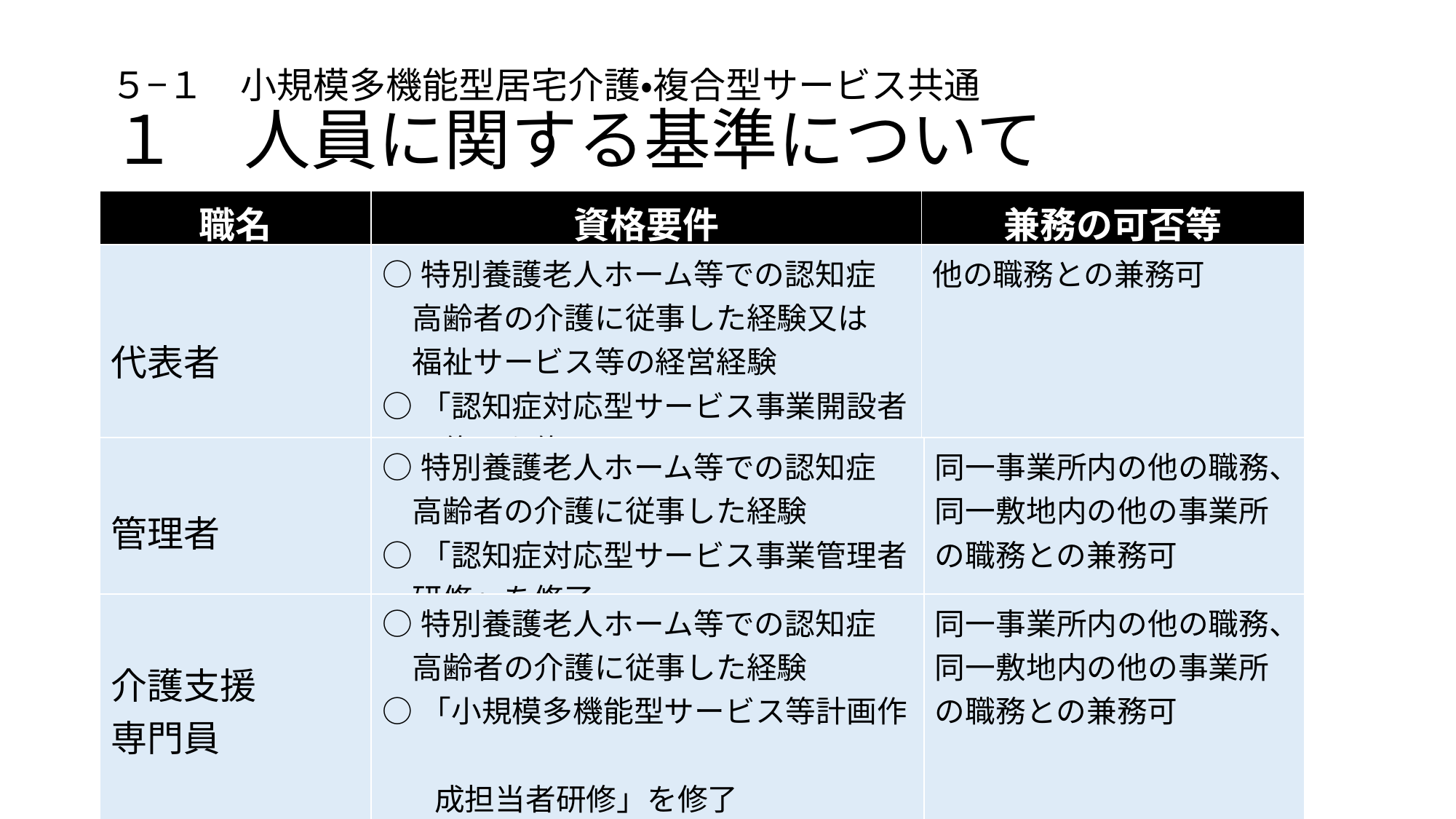

# ５−１　小規模多機能型居宅介護・複合型サービス共通 １　人員に関する基準について
| 職名 | 資格要件 | 兼務の可否等 |
| --- | --- | --- |

| 代表者 | ○特別養護老人ホーム等での認知症 　高齢者の介護に従事した経験又は 　福祉サービス等の経営経験 ○「認知症対応型サービス事業開設者 　研修」を修了 | 他の職務との兼務可 |
| --- | --- | --- |
| 管理者 | ○特別養護老人ホーム等での認知症　 　高齢者の介護に従事した経験 ○「認知症対応型サービス事業管理者 　研修」を修了 | 同一事業所内の他の職務、同一敷地内の他の事業所の職務との兼務可 |
| --- | --- | --- |
| 介護支援 専門員 | ○特別養護老人ホーム等での認知症　 　高齢者の介護に従事した経験 ○「小規模多機能型サービス等計画作　 　成担当者研修」を修了 | 同一事業所内の他の職務、同一敷地内の他の事業所の職務との兼務可 |
| --- | --- | --- |